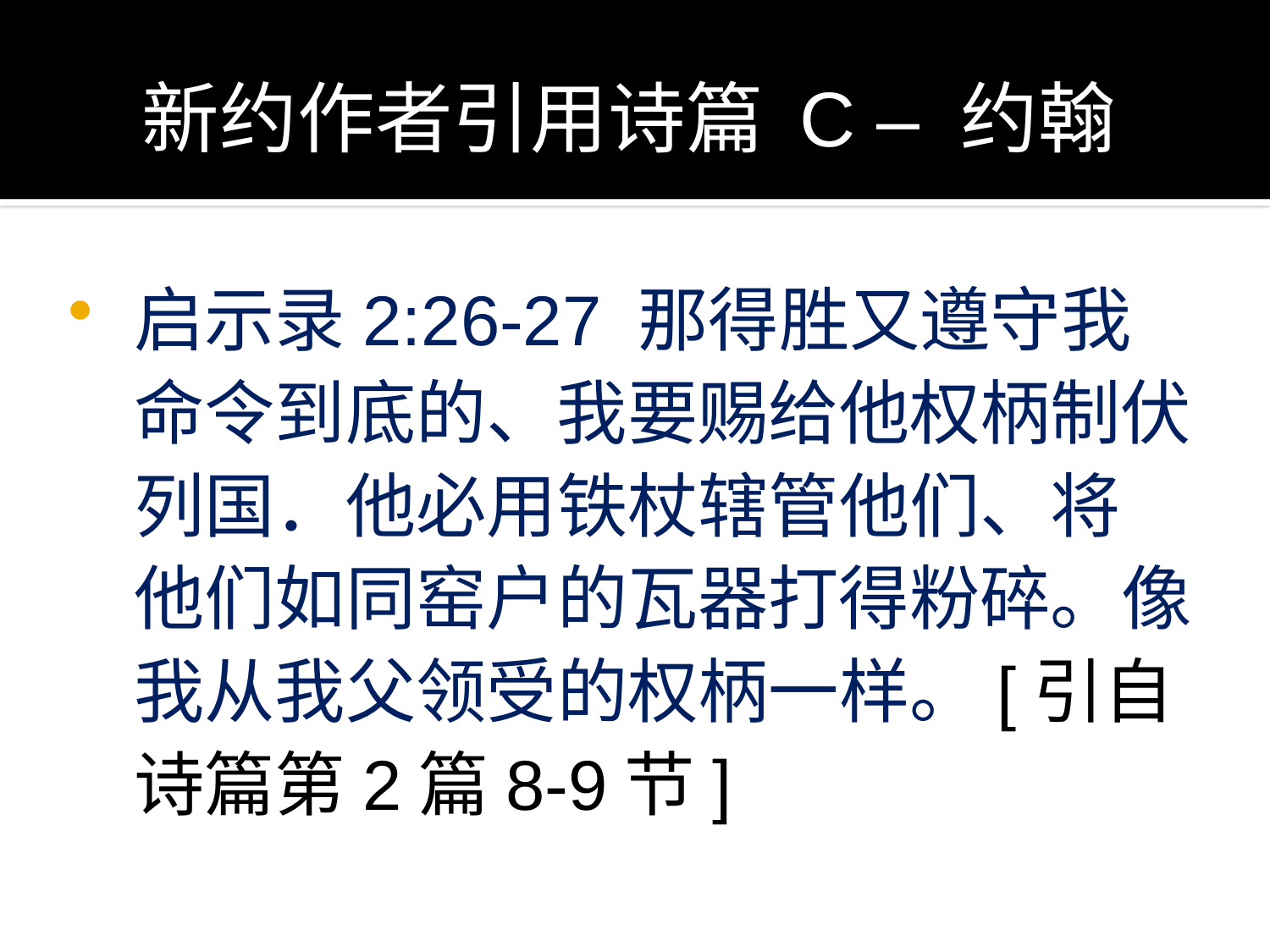

新约作者引用诗篇 C – 约翰
启示录2:26-27 那得胜又遵守我命令到底的、我要赐给他权柄制伏列国．他必用铁杖辖管他们、将他们如同窑户的瓦器打得粉碎。像我从我父领受的权柄一样。[引自诗篇第2篇8-9节]